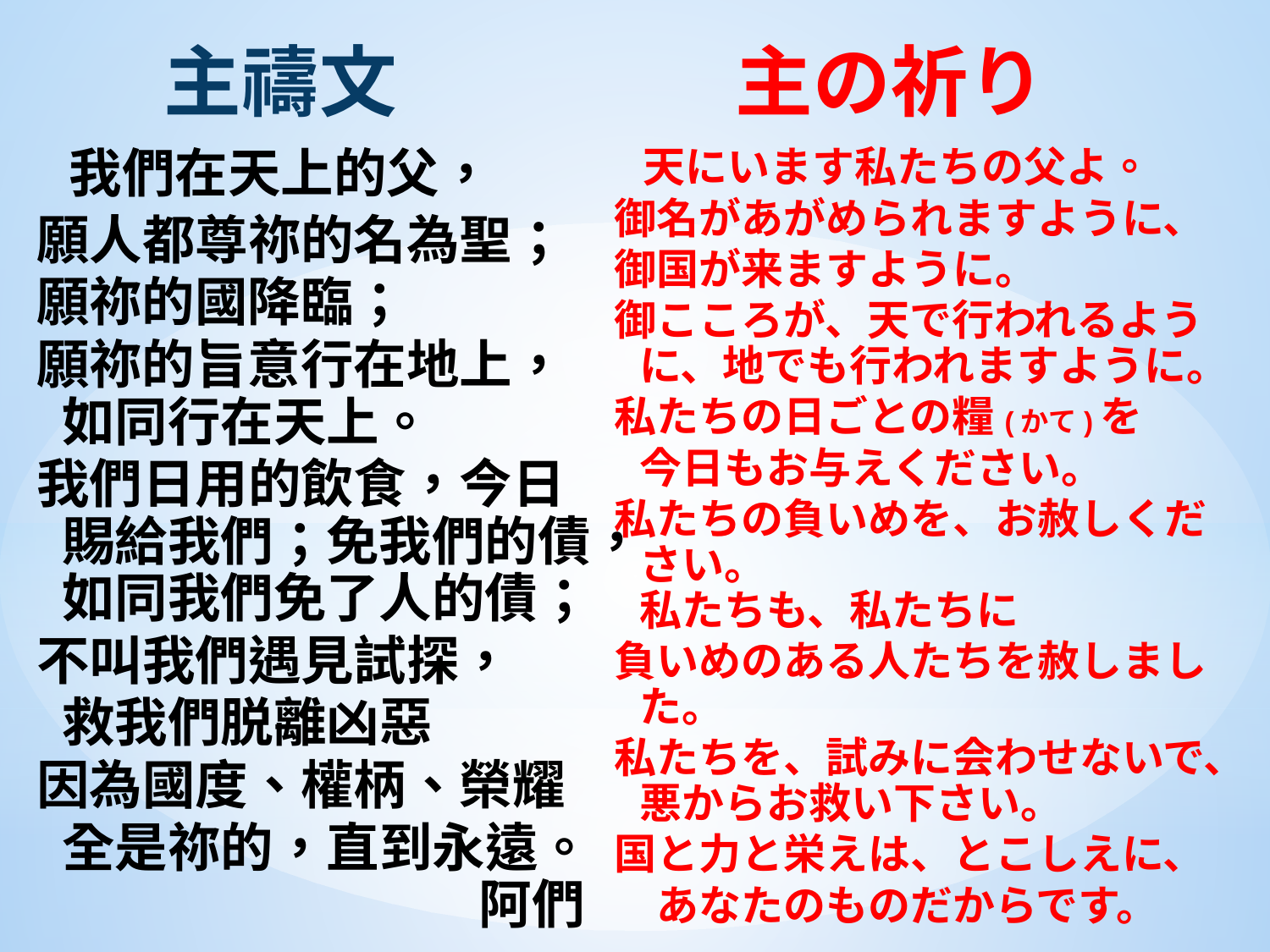

# 主禱文　    　　  主の祈り
 我們在天上的父，
願人都尊祢的名為聖；
願祢的國降臨；
願祢的旨意行在地上，如同行在天上。
我們日用的飲食，今日賜給我們；免我們的債，如同我們免了人的債；
不叫我們遇見試探，
	救我們脱離凶惡
因為國度、權柄、榮耀
	全是祢的，直到永遠。			   阿們
  天にいます私たちの父よ。
御名があがめられますように、
御国が来ますように。
御こころが、天で行われるように、地でも行われますように。
私たちの日ごとの糧(かて)を
	今日もお与えください。
私たちの負いめを、お赦しください。
私たちも、私たちに
負いめのある人たちを赦しました。
私たちを、試みに会わせないで、悪からお救い下さい。
国と力と栄えは、とこしえに、
　あなたのものだからです。　　　　						　　　 アーメン